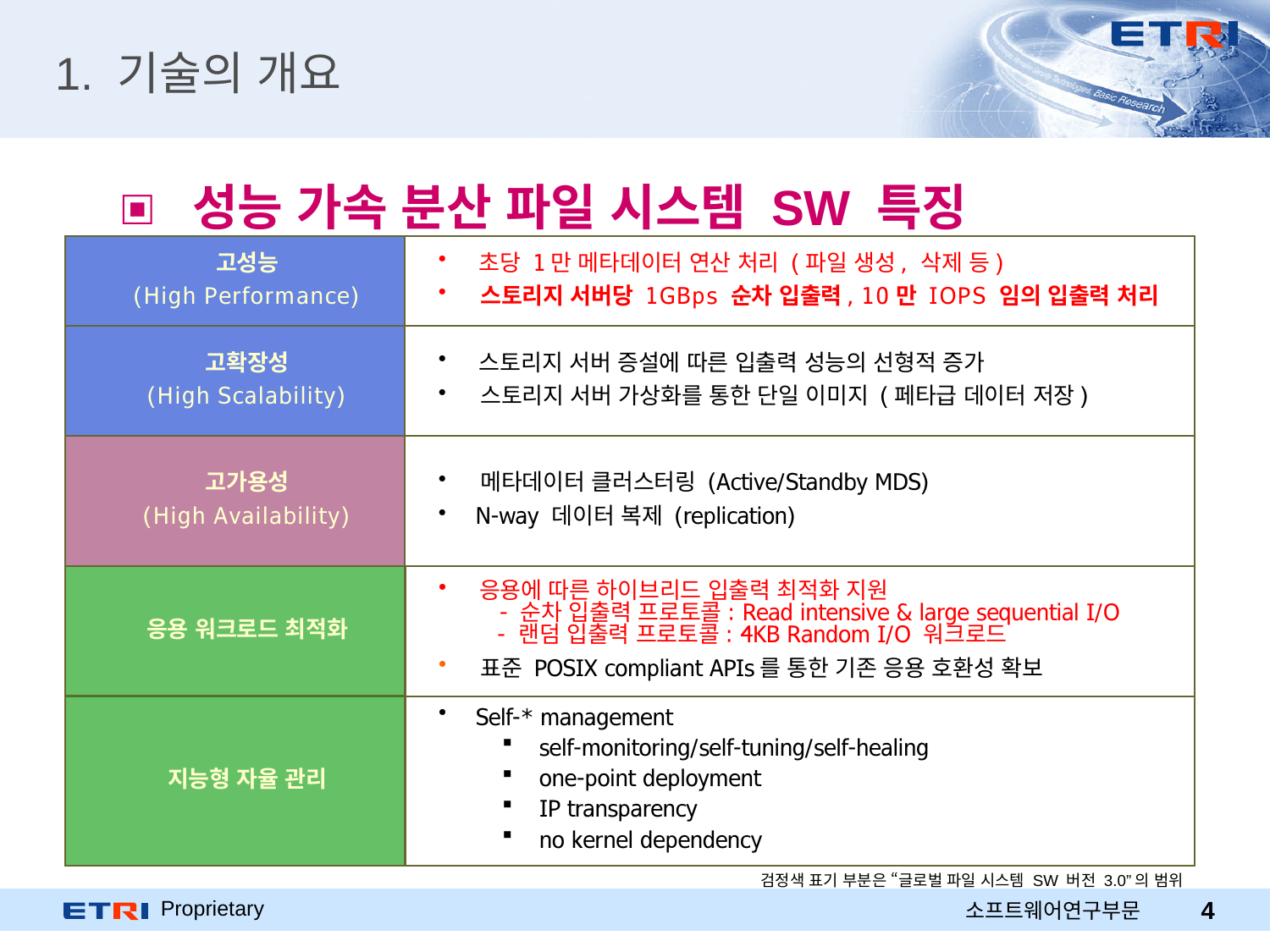

# 1. 기술의 개요
 성능 가속 분산 파일 시스템 SW 특징
고성능
(High Performance)
 초당 1만 메타데이터 연산 처리 (파일 생성, 삭제 등)
 스토리지 서버당 1GBps 순차 입출력, 10만 IOPS 임의 입출력 처리
고확장성
(High Scalability)
 스토리지 서버 증설에 따른 입출력 성능의 선형적 증가
 스토리지 서버 가상화를 통한 단일 이미지 (페타급 데이터 저장)
고가용성
(High Availability)
 메타데이터 클러스터링 (Active/Standby MDS)
 N-way 데이터 복제 (replication)
응용 워크로드 최적화
 응용에 따른 하이브리드 입출력 최적화 지원
    - 순차 입출력 프로토콜: Read intensive & large sequential I/O
    - 랜덤 입출력 프로토콜: 4KB Random I/O 워크로드
 표준 POSIX compliant APIs를 통한 기존 응용 호환성 확보
지능형 자율 관리
 Self-* management
 self-monitoring/self-tuning/self-healing
 one-point deployment
 IP transparency
 no kernel dependency
검정색 표기 부분은 “글로벌 파일 시스템 SW 버전 3.0”의 범위
4
소프트웨어연구부문